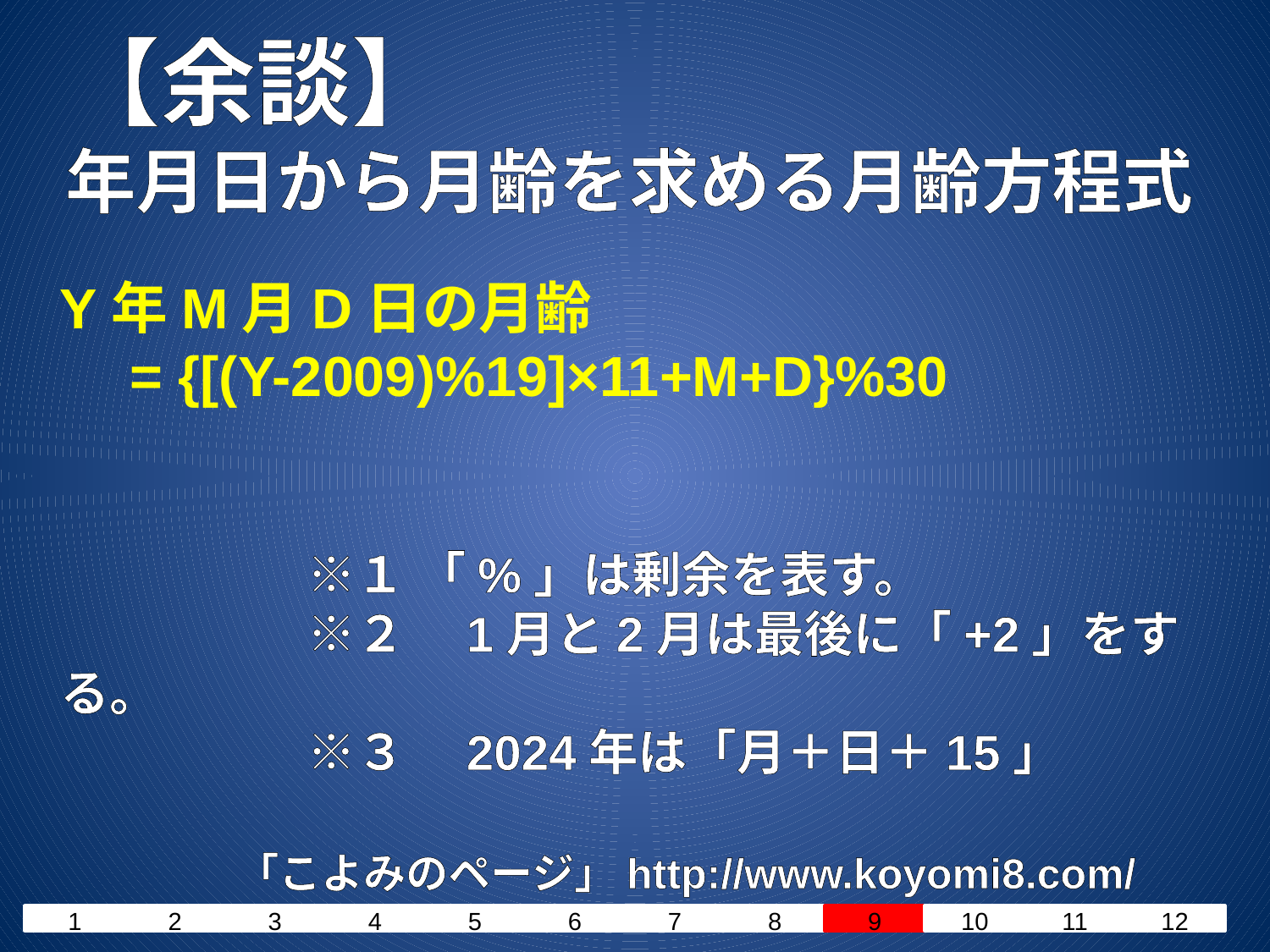

# 【余談】 年月日から月齢を求める月齢方程式
Y年M月D日の月齢
　= {[(Y-2009)%19]×11+M+D}%30

　　　　　※１ 「%」は剰余を表す。
　　　　　※２　1月と2月は最後に「+2」をする。
　　　　　※３　2024年は「月＋日＋15」

	　「こよみのページ」http://www.koyomi8.com/
1
2
3
4
5
6
7
8
9
10
11
12